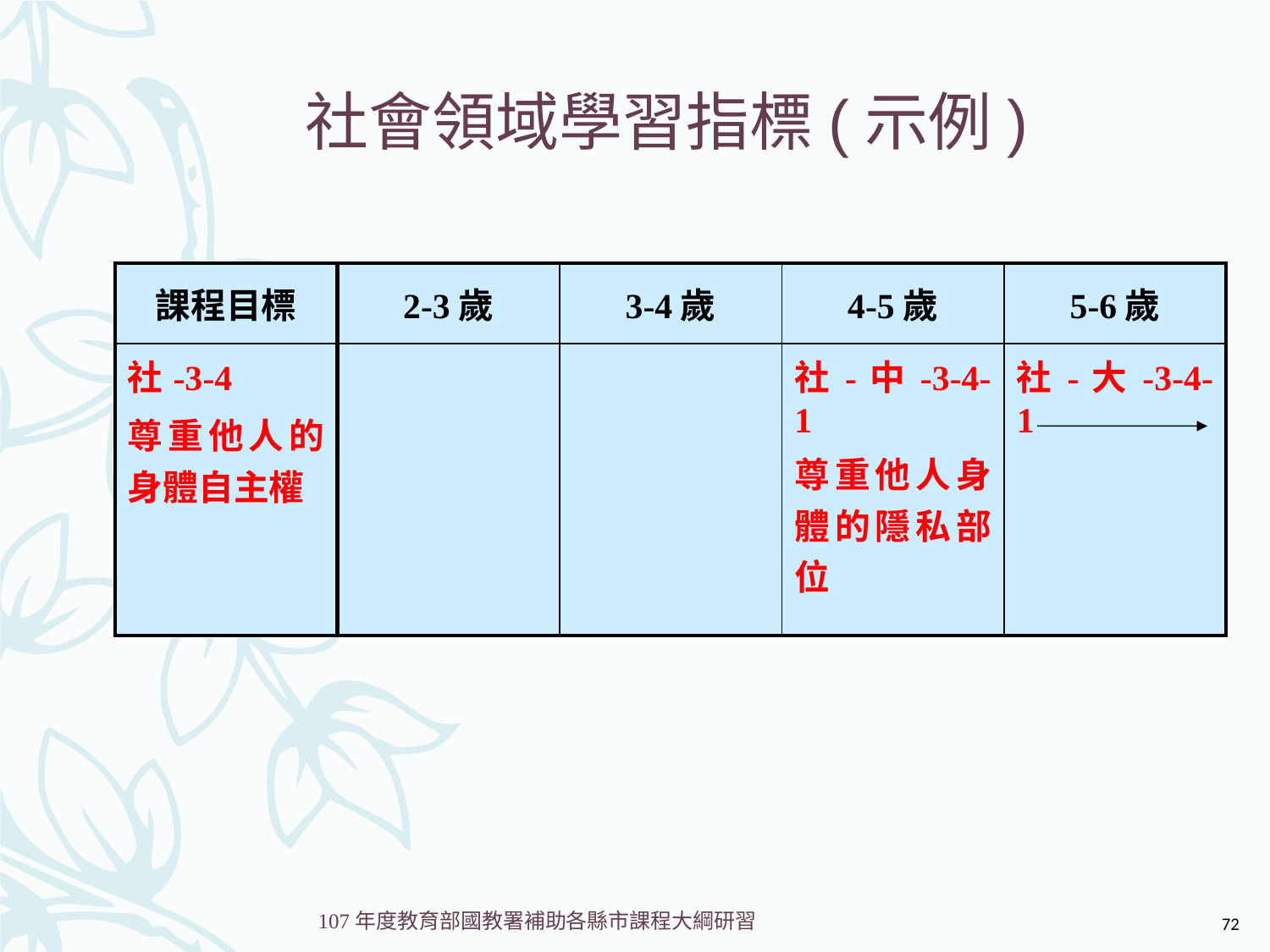

# 社會領域學習指標(示例)
| 課程目標 | 2-3歲 | 3-4歲 | 4-5歲 | 5-6歲 |
| --- | --- | --- | --- | --- |
| 社-3-4 尊重他人的身體自主權 |  |  | 社-中-3-4-1 尊重他人身體的隱私部位 | 社-大-3-4-1 |

72
107年度教育部國教署補助各縣市課程大綱研習